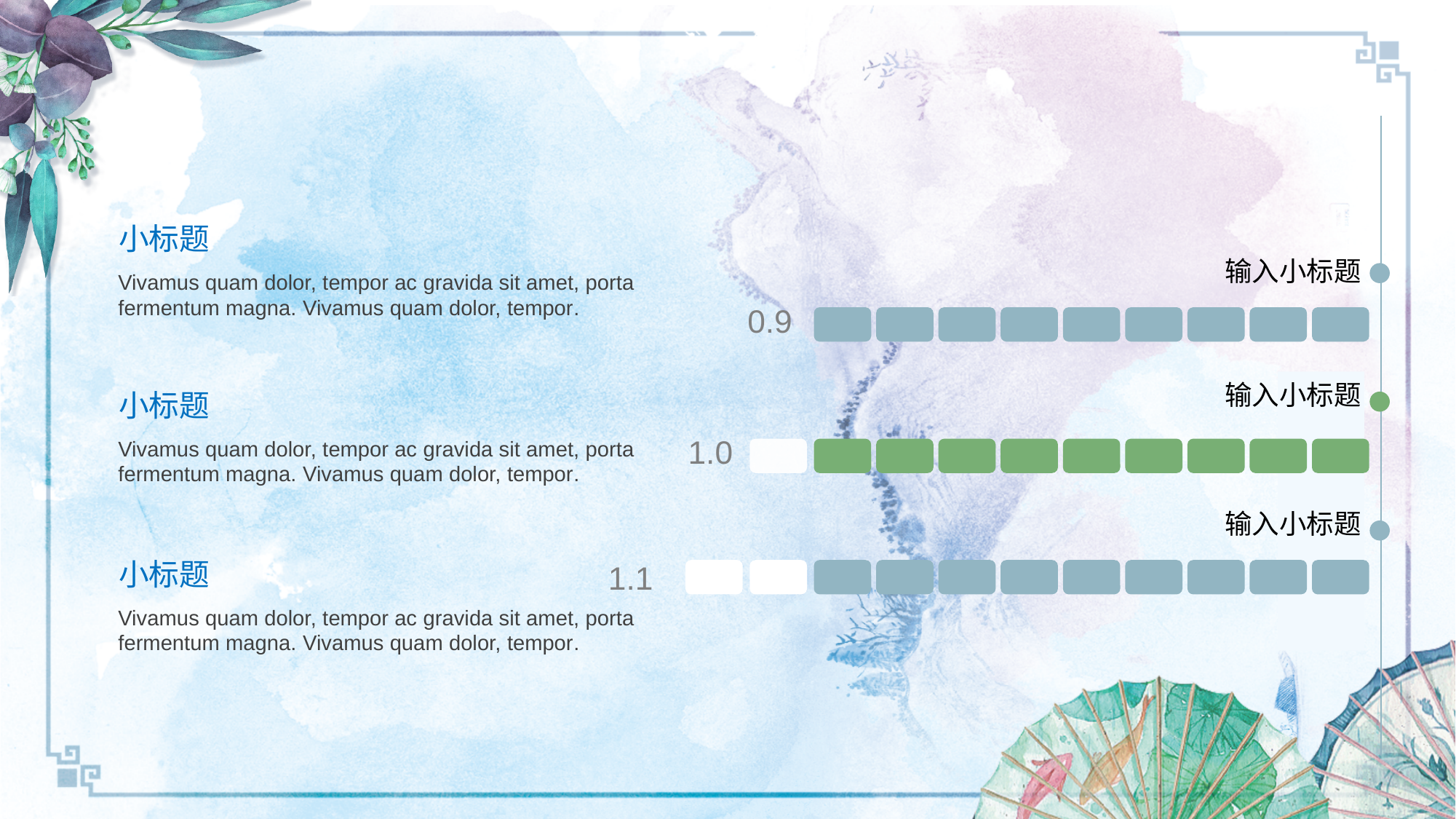

小标题
Vivamus quam dolor, tempor ac gravida sit amet, porta fermentum magna. Vivamus quam dolor, tempor.
输入小标题

0.9

输入小标题
小标题
Vivamus quam dolor, tempor ac gravida sit amet, porta fermentum magna. Vivamus quam dolor, tempor.

1.0

输入小标题

小标题
Vivamus quam dolor, tempor ac gravida sit amet, porta fermentum magna. Vivamus quam dolor, tempor.
1.1